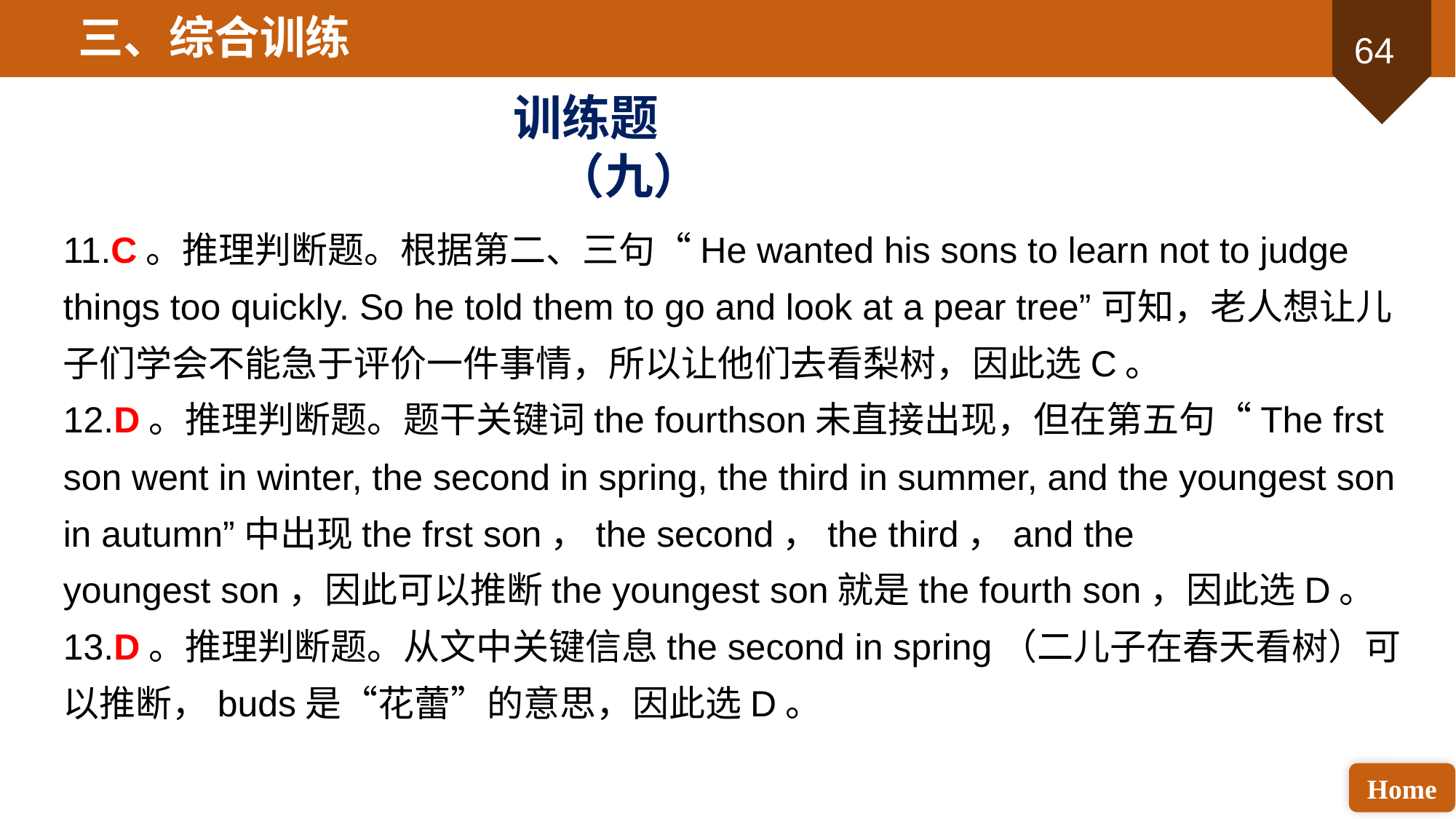

三、综合训练
训练题（九）
11.C。推理判断题。根据第二、三句“He wanted his sons to learn not to judge things too quickly. So he told them to go and look at a pear tree”可知，老人想让儿子们学会不能急于评价一件事情，所以让他们去看梨树，因此选C。
12.D。推理判断题。题干关键词the fourthson未直接出现，但在第五句“The frst son went in winter, the second in spring, the third in summer, and the youngest son in autumn”中出现the frst son，the second，the third，and the
youngest son，因此可以推断the youngest son就是the fourth son，因此选D。
13.D。推理判断题。从文中关键信息the second in spring（二儿子在春天看树）可以推断，buds是“花蕾”的意思，因此选D。